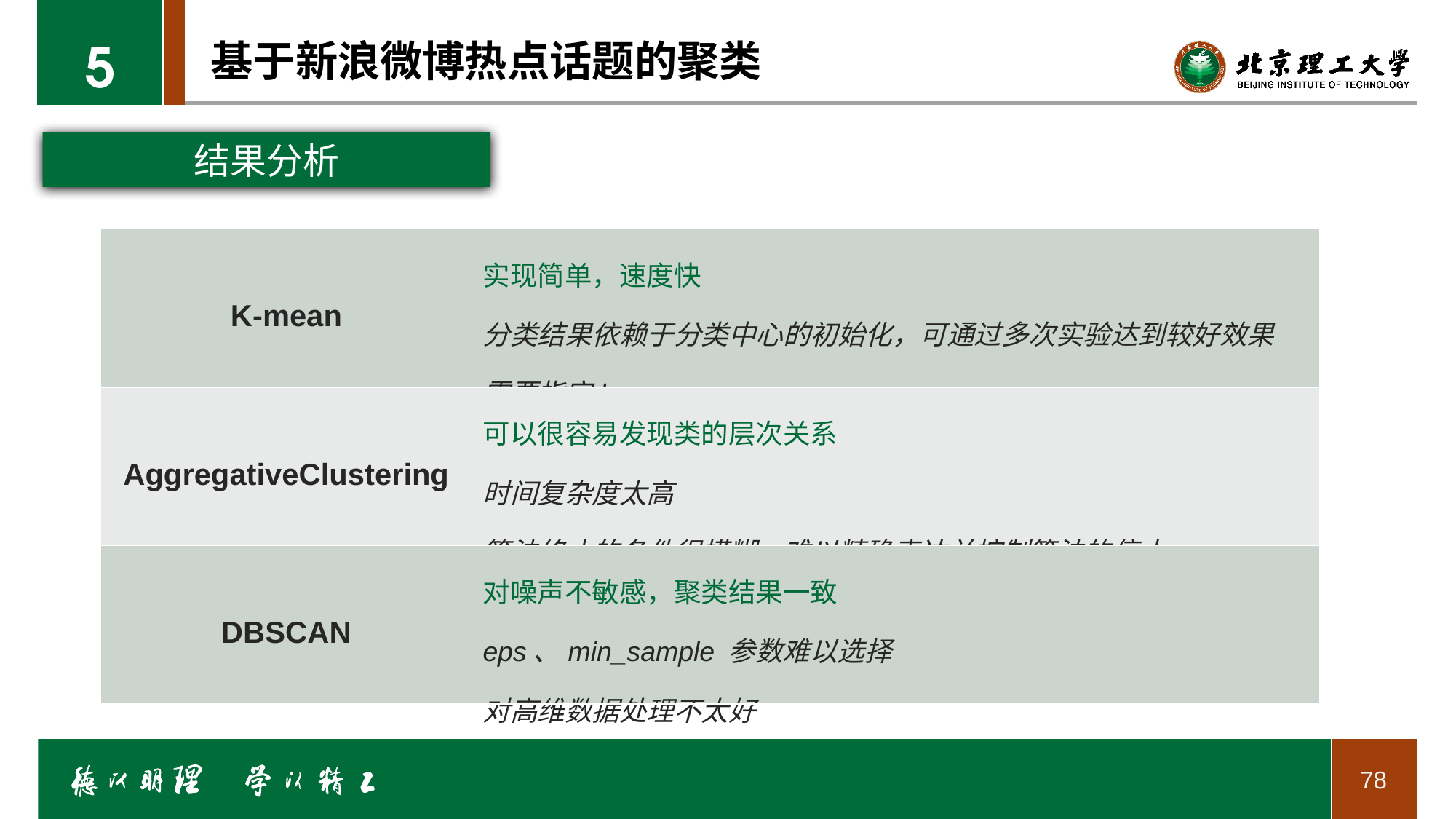

5
基于新浪微博热点话题的聚类
结果分析
| K-mean | 实现简单，速度快 分类结果依赖于分类中心的初始化，可通过多次实验达到较好效果 需要指定k |
| --- | --- |
| AggregativeClustering | 可以很容易发现类的层次关系 时间复杂度太高 算法终止的条件很模糊，难以精确表达并控制算法的停止 |
| DBSCAN | 对噪声不敏感，聚类结果一致 eps、min\_sample 参数难以选择 对高维数据处理不太好 |